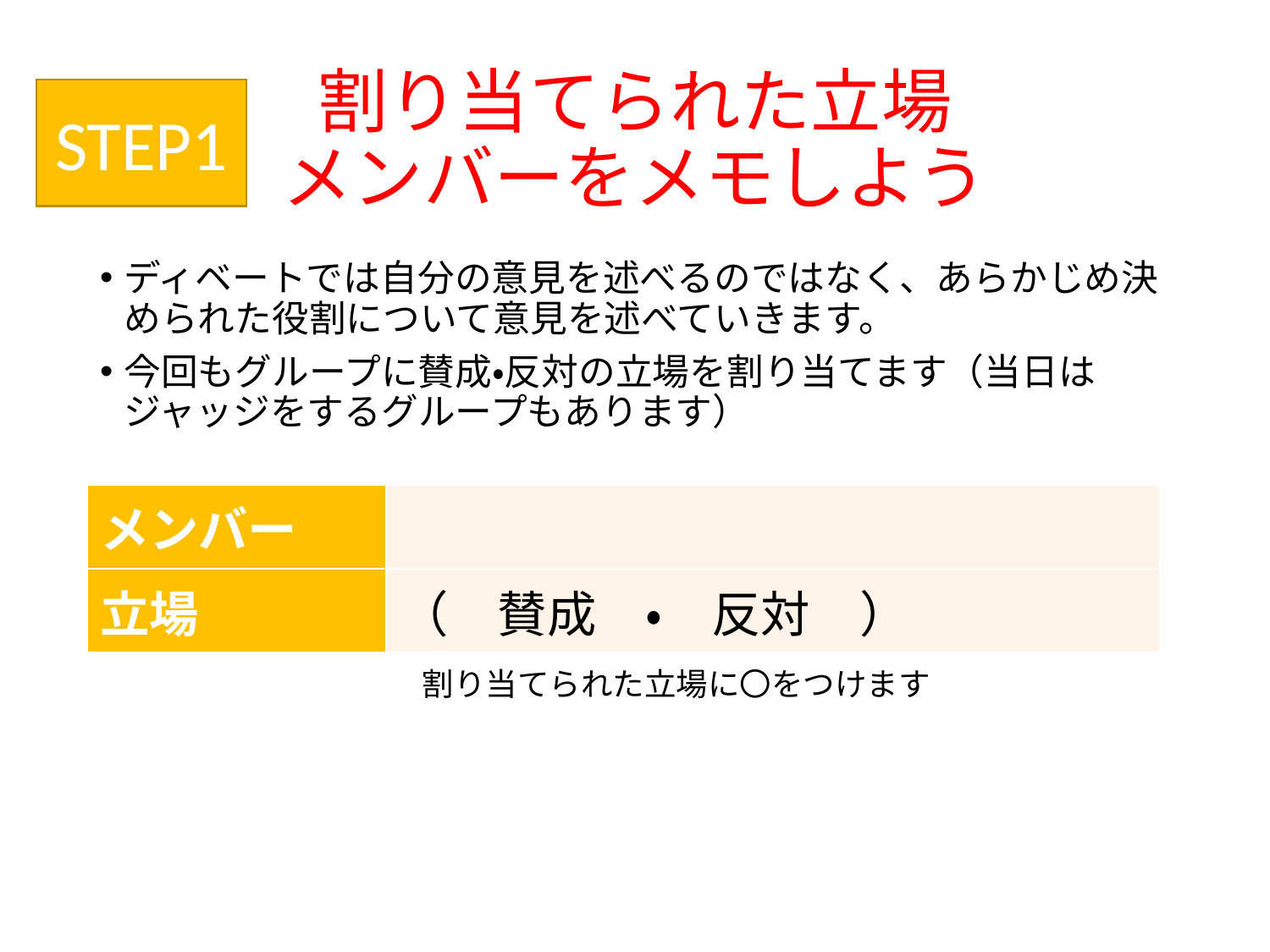

# 割り当てられた立場 メンバーをメモしよう
STEP1
ディベートでは自分の意見を述べるのではなく、あらかじめ決められた役割について意見を述べていきます。
今回もグループに賛成・反対の立場を割り当てます（当日はジャッジをするグループもあります）
| メンバー |  |
| --- | --- |
| 立場 | （　賛成　・　反対　） |
割り当てられた立場に〇をつけます